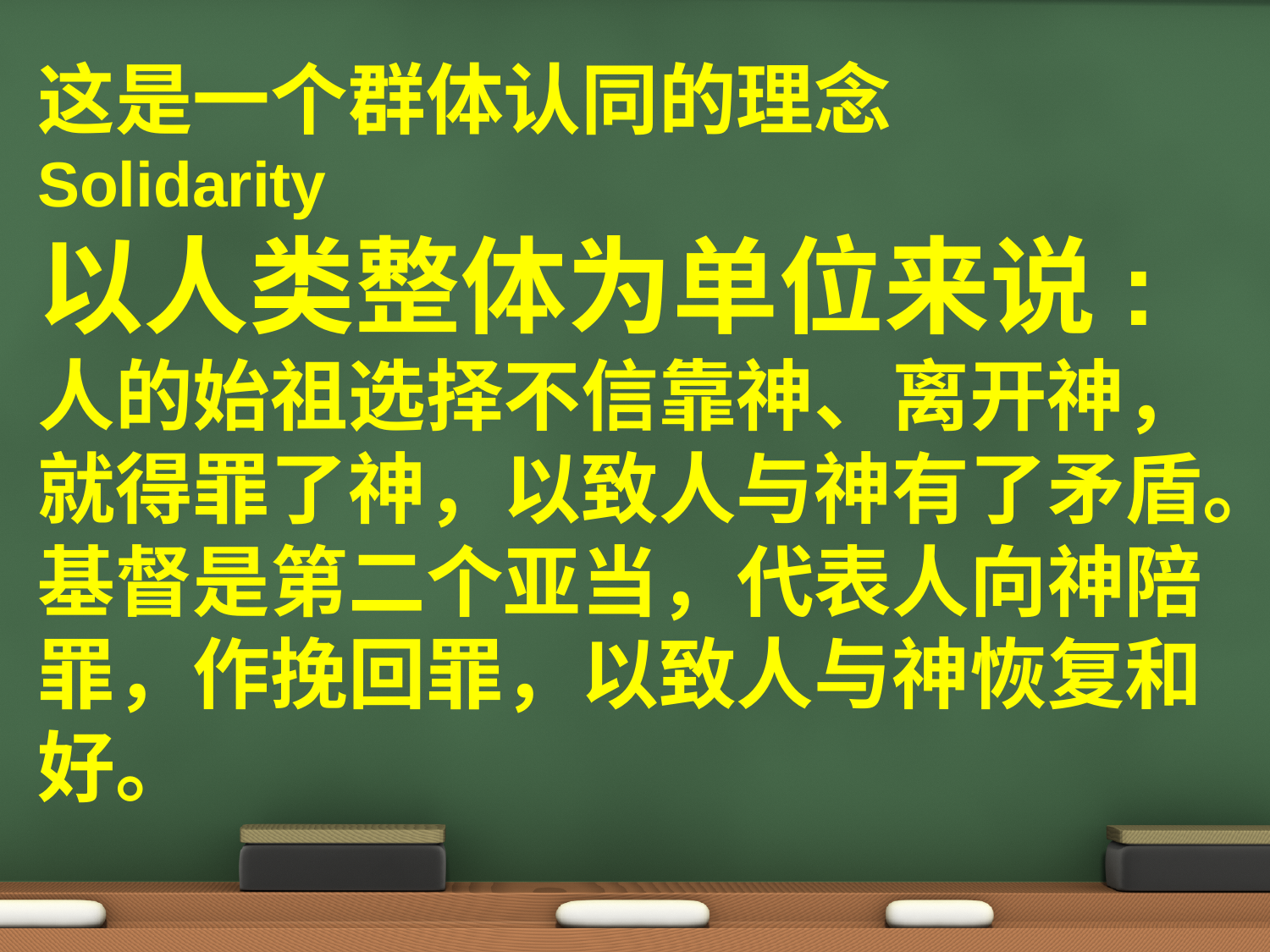

这是一个群体认同的理念 Solidarity
以人类整体为单位来说:
人的始祖选择不信靠神、离开神，就得罪了神，以致人与神有了矛盾。
基督是第二个亚当，代表人向神陪罪，作挽回罪，以致人与神恢复和好。